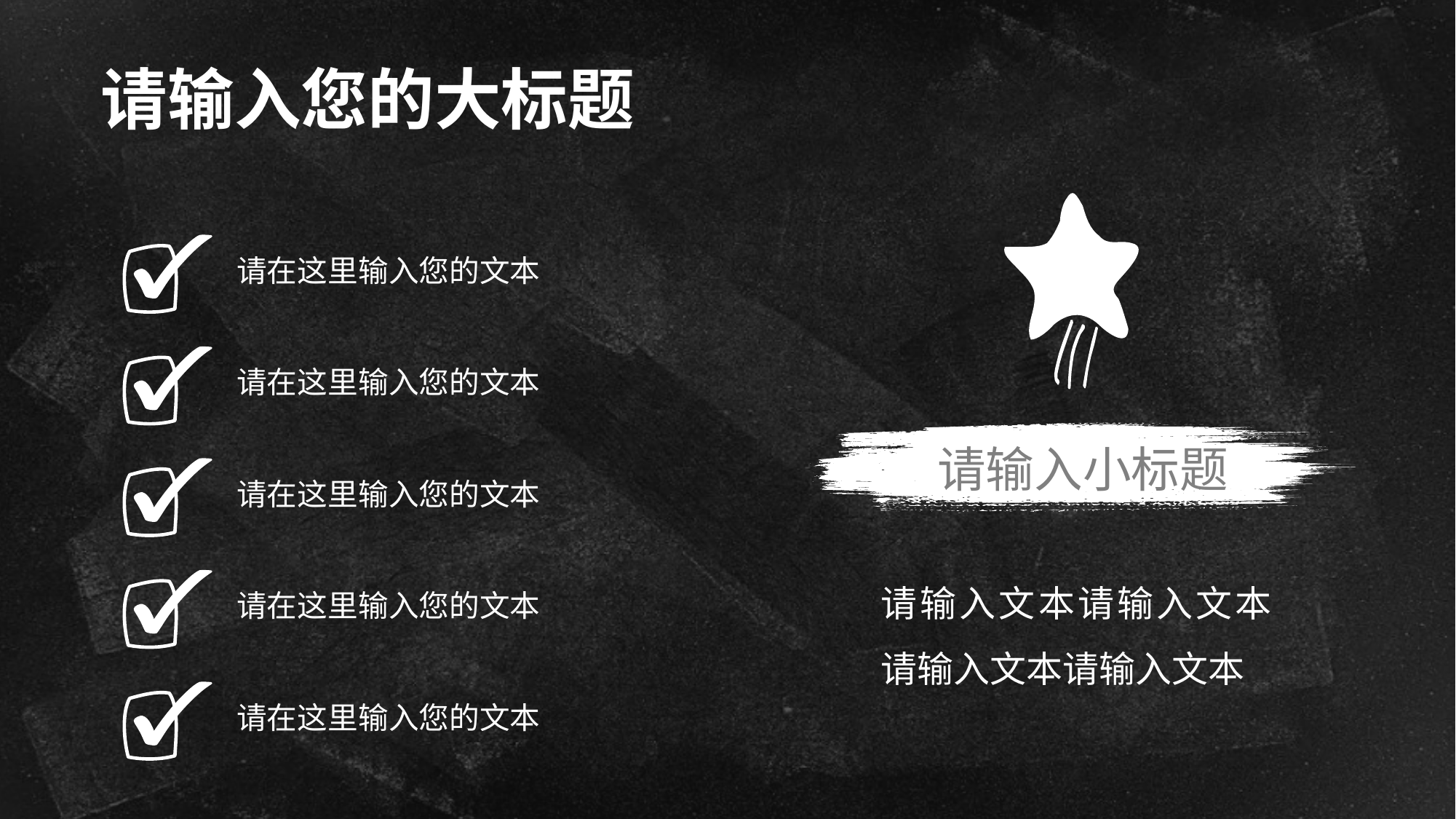

# 请输入您的大标题

请在这里输入您的文本

请在这里输入您的文本
请输入小标题

请在这里输入您的文本
请输入文本请输入文本请输入文本请输入文本

请在这里输入您的文本

请在这里输入您的文本